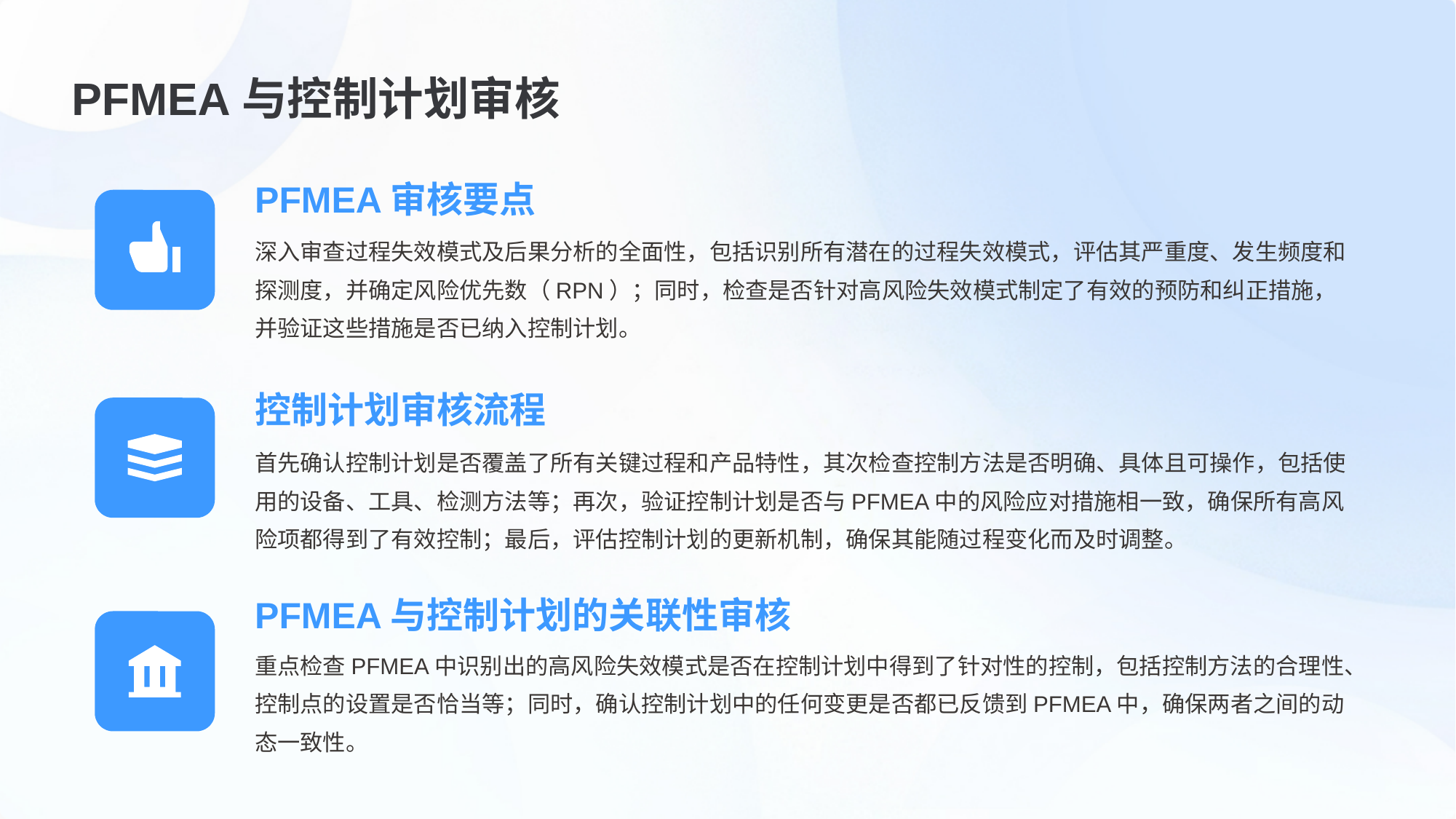

PFMEA与控制计划审核
PFMEA审核要点

深入审查过程失效模式及后果分析的全面性，包括识别所有潜在的过程失效模式，评估其严重度、发生频度和探测度，并确定风险优先数（RPN）；同时，检查是否针对高风险失效模式制定了有效的预防和纠正措施，并验证这些措施是否已纳入控制计划。
控制计划审核流程

首先确认控制计划是否覆盖了所有关键过程和产品特性，其次检查控制方法是否明确、具体且可操作，包括使用的设备、工具、检测方法等；再次，验证控制计划是否与PFMEA中的风险应对措施相一致，确保所有高风险项都得到了有效控制；最后，评估控制计划的更新机制，确保其能随过程变化而及时调整。
PFMEA与控制计划的关联性审核

重点检查PFMEA中识别出的高风险失效模式是否在控制计划中得到了针对性的控制，包括控制方法的合理性、控制点的设置是否恰当等；同时，确认控制计划中的任何变更是否都已反馈到PFMEA中，确保两者之间的动态一致性。